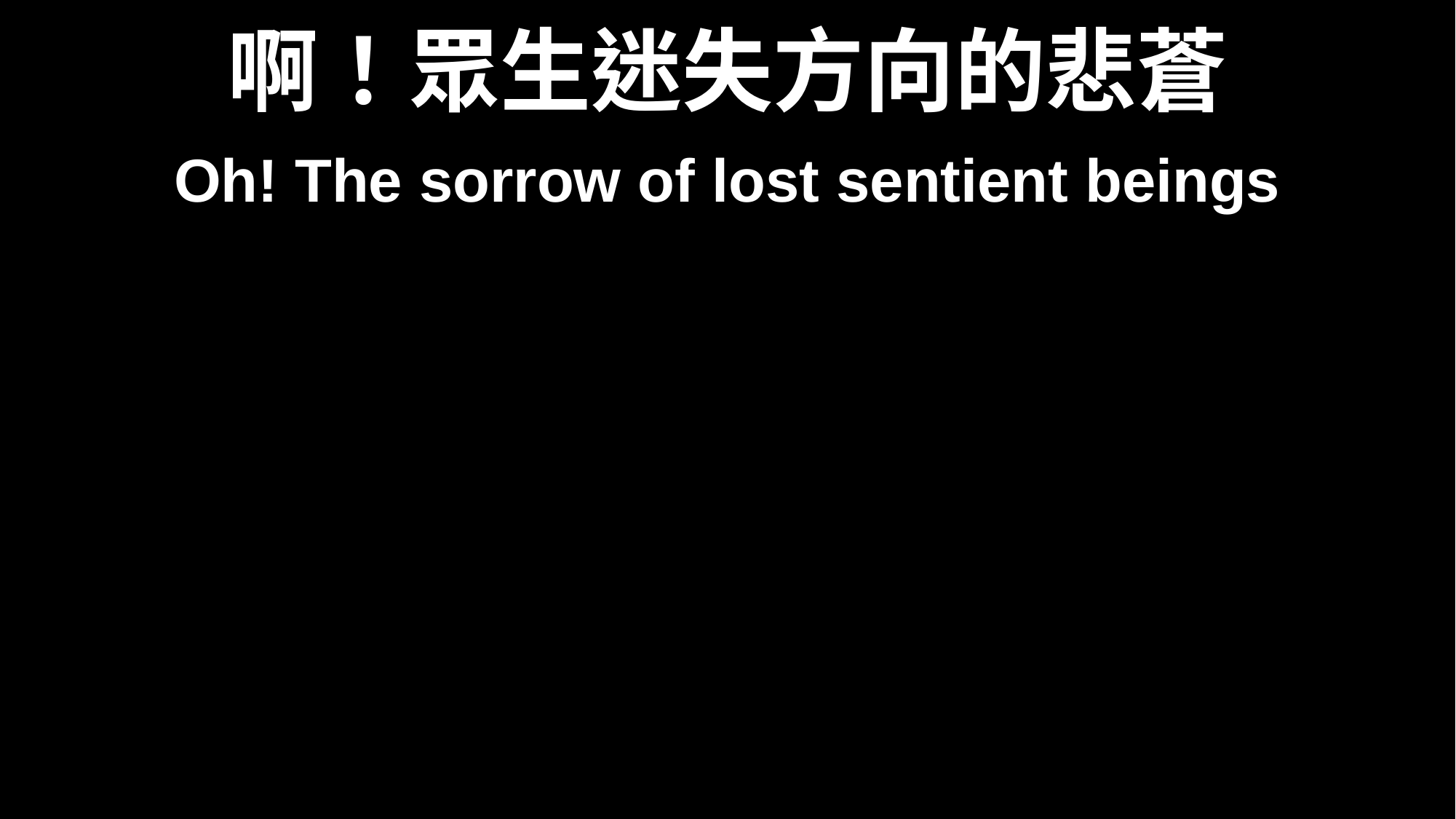

# 啊！眾生迷失方向的悲蒼
Oh! The sorrow of lost sentient beings